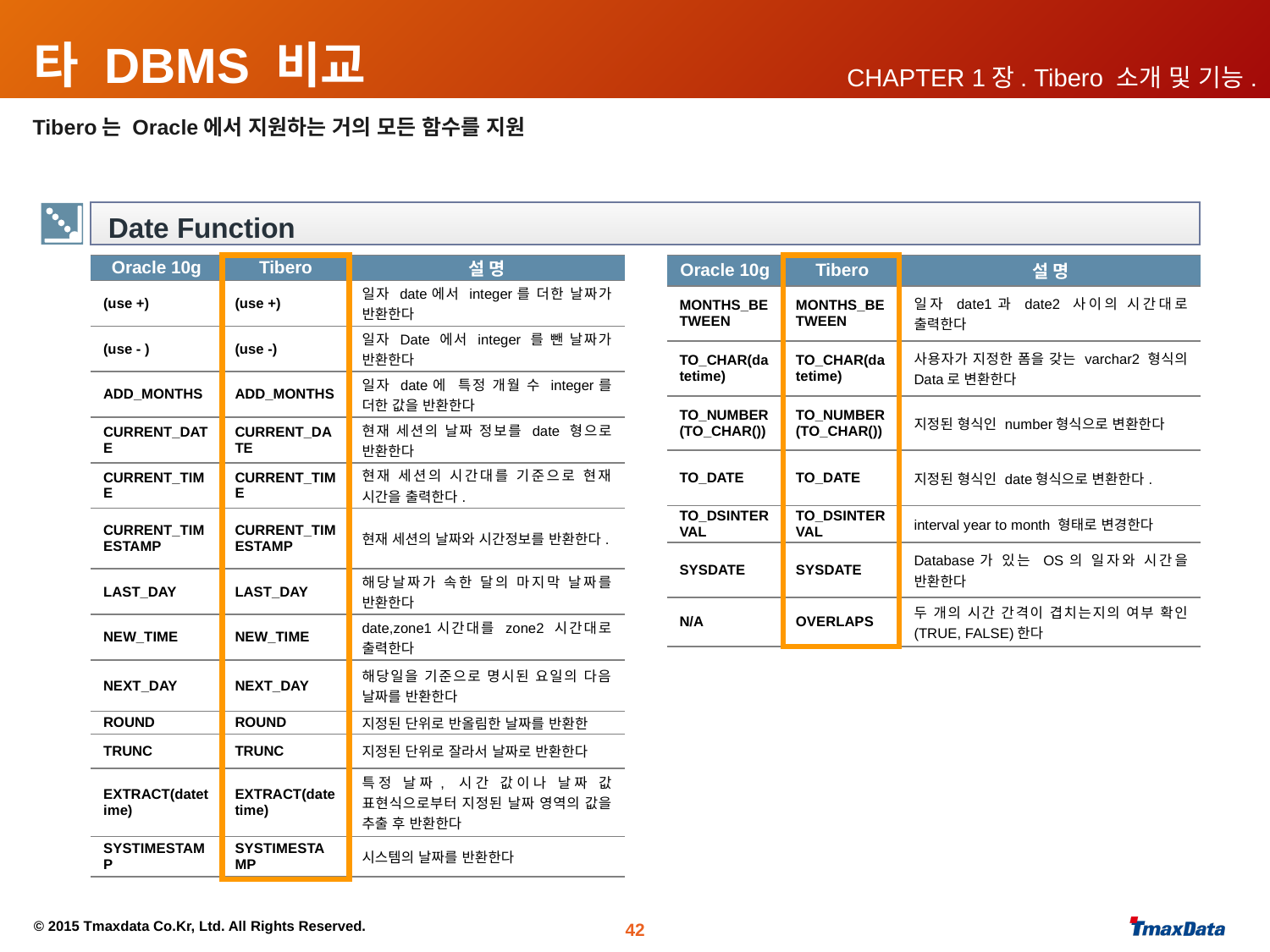

# 타 DBMS 비교
CHAPTER 1장. Tibero 소개 및 기능.
Tibero는 Oracle에서 지원하는 거의 모든 함수를 지원
Date Function

| Oracle 10g | Tibero | 설 명 |
| --- | --- | --- |
| (use +) | (use +) | 일자 date에서 integer를 더한 날짜가 반환한다 |
| (use - ) | (use -) | 일자 Date 에서 integer 를 뺀 날짜가 반환한다 |
| ADD\_MONTHS | ADD\_MONTHS | 일자 date에 특정 개월 수 integer를 더한 값을 반환한다 |
| CURRENT\_DATE | CURRENT\_DATE | 현재 세션의 날짜 정보를 date 형으로 반환한다 |
| CURRENT\_TIME | CURRENT\_TIME | 현재 세션의 시간대를 기준으로 현재 시간을 출력한다. |
| CURRENT\_TIMESTAMP | CURRENT\_TIMESTAMP | 현재 세션의 날짜와 시간정보를 반환한다. |
| LAST\_DAY | LAST\_DAY | 해당날짜가 속한 달의 마지막 날짜를 반환한다 |
| NEW\_TIME | NEW\_TIME | date,zone1시간대를 zone2 시간대로 출력한다 |
| NEXT\_DAY | NEXT\_DAY | 해당일을 기준으로 명시된 요일의 다음 날짜를 반환한다 |
| ROUND | ROUND | 지정된 단위로 반올림한 날짜를 반환한 |
| TRUNC | TRUNC | 지정된 단위로 잘라서 날짜로 반환한다 |
| EXTRACT(datetime) | EXTRACT(datetime) | 특정 날짜, 시간 값이나 날짜 값 표현식으로부터 지정된 날짜 영역의 값을 추출 후 반환한다 |
| SYSTIMESTAMP | SYSTIMESTAMP | 시스템의 날짜를 반환한다 |

| Oracle 10g | Tibero | 설 명 |
| --- | --- | --- |
| MONTHS\_BETWEEN | MONTHS\_BETWEEN | 일자 date1과 date2 사이의 시간대로 출력한다 |
| TO\_CHAR(datetime) | TO\_CHAR(datetime) | 사용자가 지정한 폼을 갖는 varchar2 형식의 Data로 변환한다 |
| TO\_NUMBER(TO\_CHAR()) | TO\_NUMBER(TO\_CHAR()) | 지정된 형식인 number형식으로 변환한다 |
| TO\_DATE | TO\_DATE | 지정된 형식인 date형식으로 변환한다. |
| TO\_DSINTERVAL | TO\_DSINTERVAL | interval year to month 형태로 변경한다 |
| SYSDATE | SYSDATE | Database가 있는 OS의 일자와 시간을 반환한다 |
| N/A | OVERLAPS | 두 개의 시간 간격이 겹치는지의 여부 확인 (TRUE, FALSE)한다 |